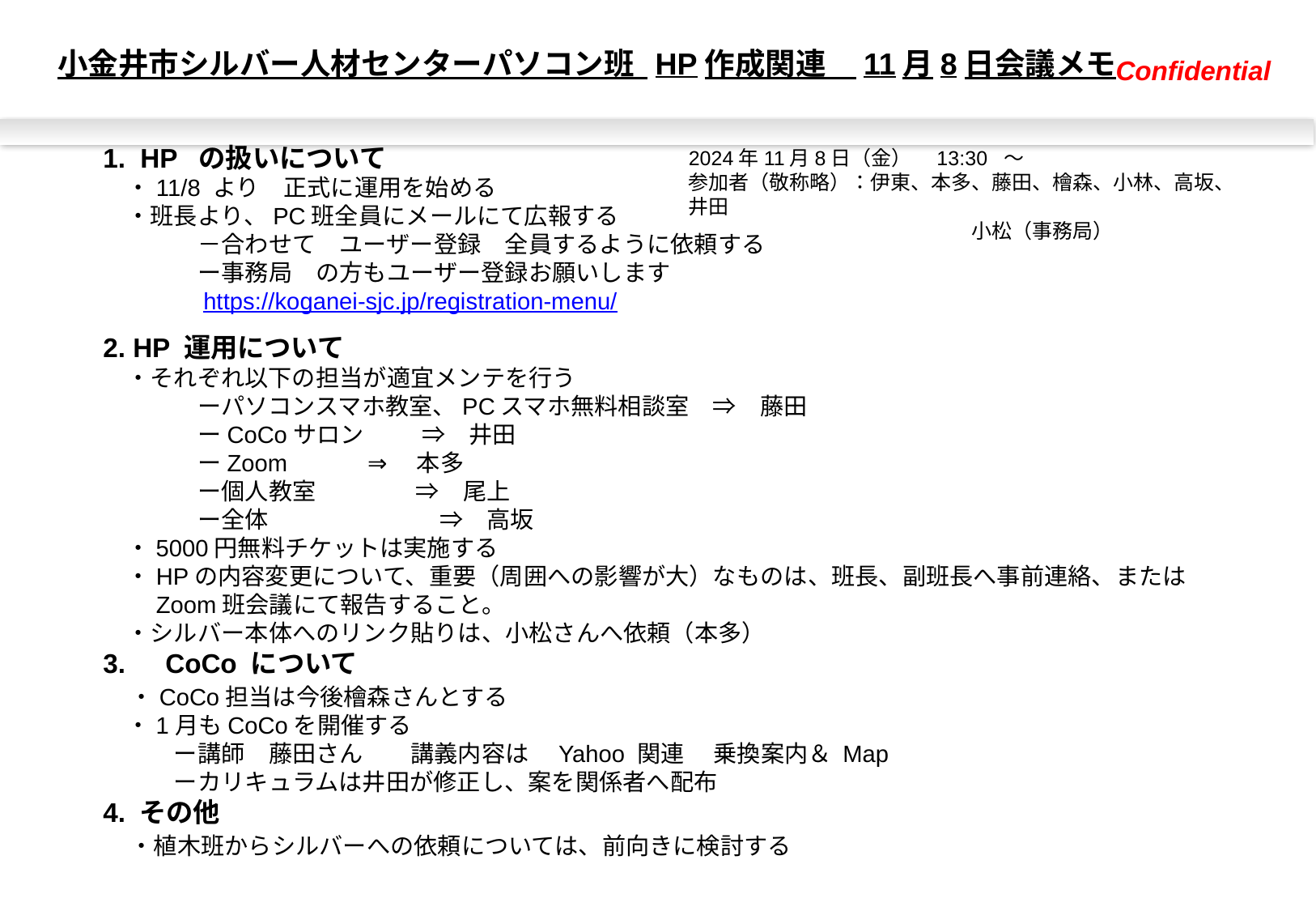

小金井市シルバー人材センターパソコン班  HP作成関連　11月8日会議メモ
Confidential
1.  HP  の扱いについて
　・11/8 より　正式に運用を始める
　・班長より、PC班全員にメールにて広報する
　　　　－合わせて　ユーザー登録　全員するように依頼する
　　　　ー事務局　の方もユーザー登録お願いします
　　　　https://koganei-sjc.jp/registration-menu/
2. HP 運用について
　・それぞれ以下の担当が適宜メンテを行う
　　　　ーパソコンスマホ教室、PCスマホ無料相談室　⇒　藤田
　　　　ーCoCoサロン　　  ⇒　井田
　　　　ーZoom            ⇒　本多
　　　　ー個人教室　　　　 ⇒　尾上
　　　　ー全体　　　　　　　 ⇒　高坂
　・5000円無料チケットは実施する
　・HPの内容変更について、重要（周囲への影響が大）なものは、班長、副班長へ事前連絡、または
　　Zoom班会議にて報告すること。
　・シルバー本体へのリンク貼りは、小松さんへ依頼（本多）
3.　CoCo について
　・CoCo担当は今後檜森さんとする
　・1月もCoCoを開催する
　　　ー講師　藤田さん　　講義内容は　Yahoo 関連　 乗換案内＆ Map
　　　ーカリキュラムは井田が修正し、案を関係者へ配布
4. その他
　・植木班からシルバーへの依頼については、前向きに検討する
2024年11月8日（金）　13:30  ～
参加者（敬称略）：伊東、本多、藤田、檜森、小林、高坂、井田
　　　　　　　　　　　　　　小松（事務局）